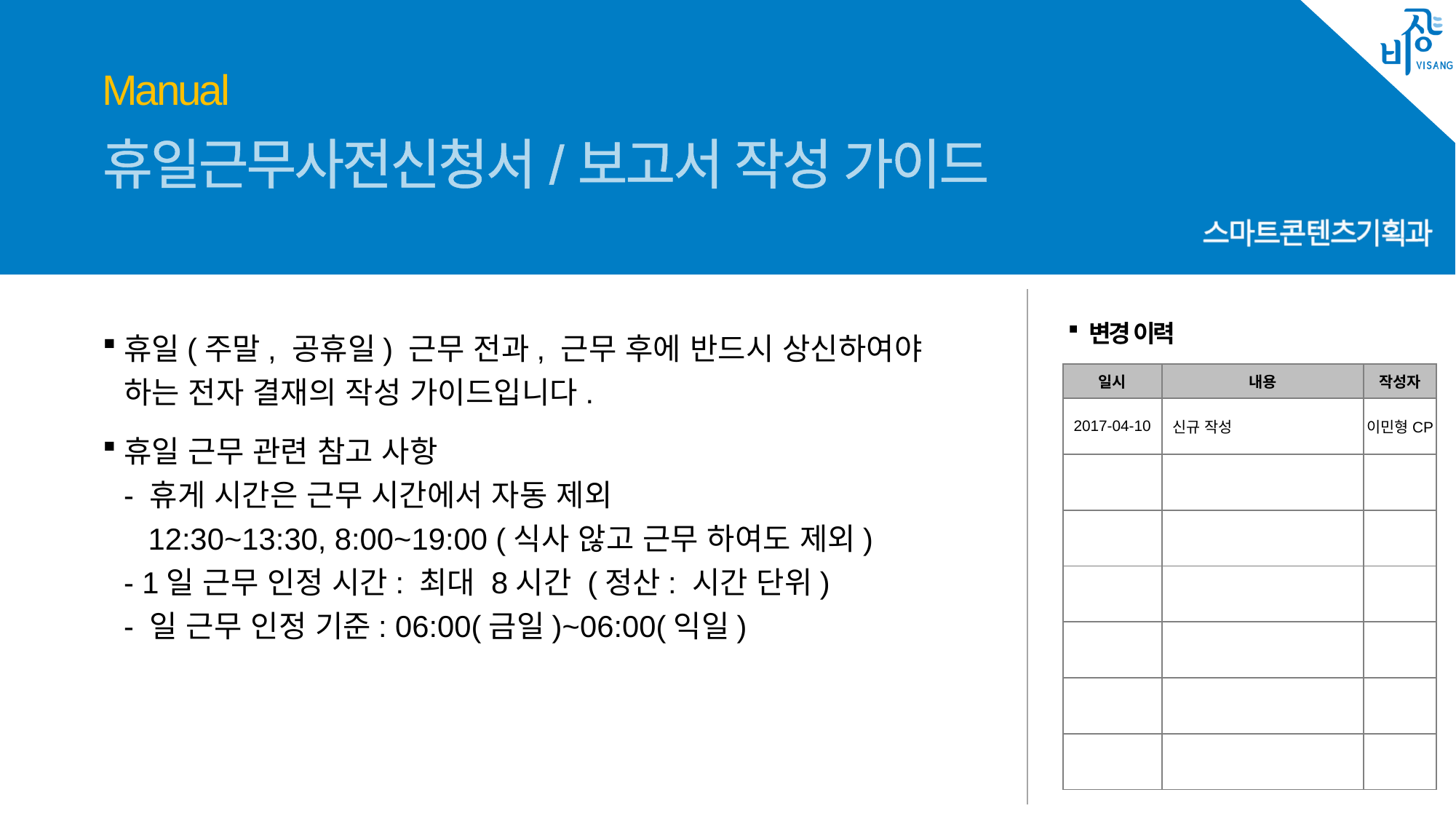

# 휴일근무사전신청서/보고서 작성 가이드
휴일(주말, 공휴일) 근무 전과, 근무 후에 반드시 상신하여야 하는 전자 결재의 작성 가이드입니다.
휴일 근무 관련 참고 사항
- 휴게 시간은 근무 시간에서 자동 제외
  12:30~13:30, 8:00~19:00 (식사 않고 근무 하여도 제외)
- 1일 근무 인정 시간: 최대 8시간 (정산: 시간 단위)
- 일 근무 인정 기준: 06:00(금일)~06:00(익일)
| 일시 | 내용 | 작성자 |
| --- | --- | --- |
| 2017-04-10 | 신규 작성 | 이민형CP |
|  |  |  |
|  |  |  |
|  |  |  |
|  |  |  |
|  |  |  |
|  |  |  |